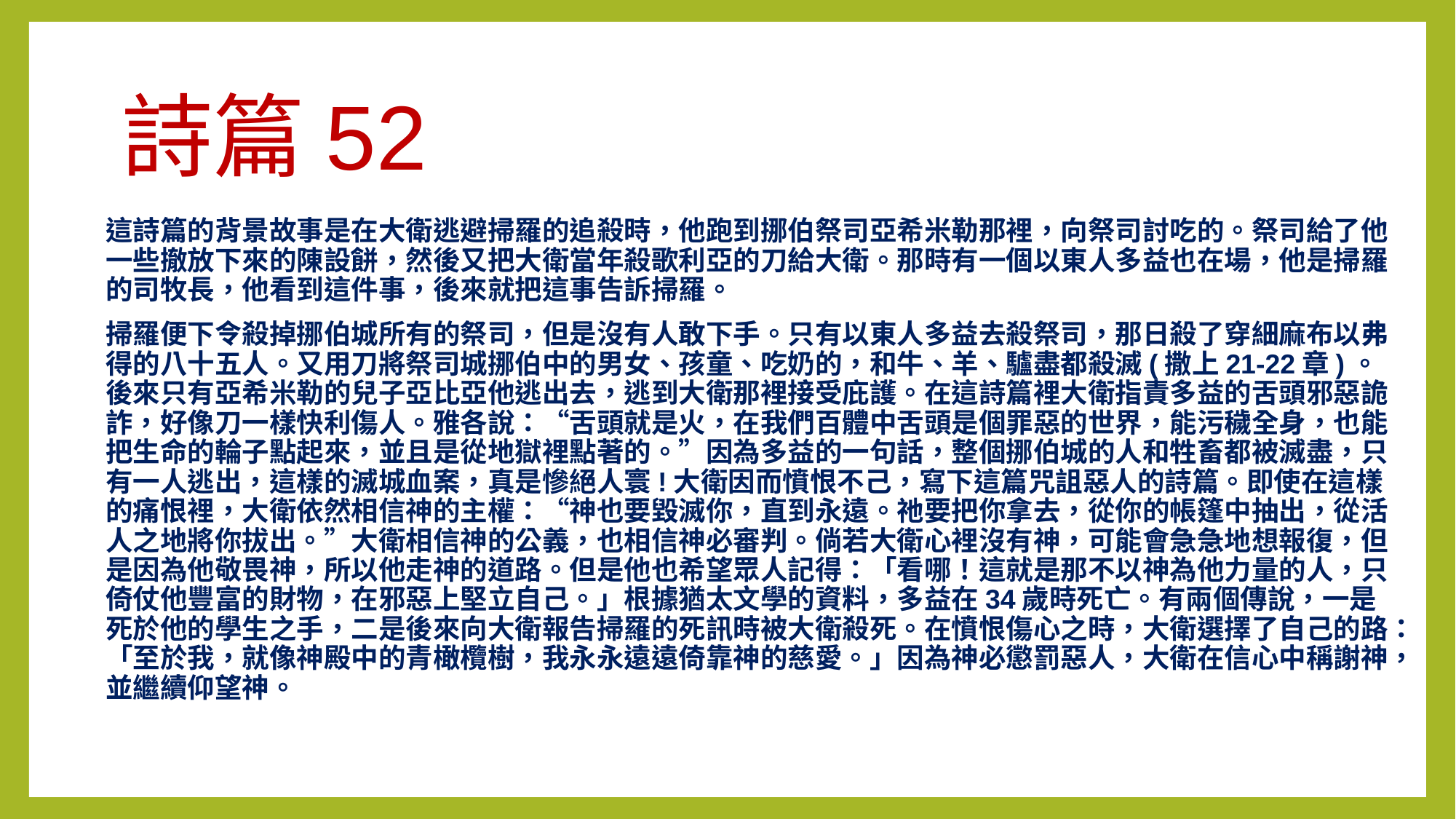

# 詩篇52
這詩篇的背景故事是在大衛逃避掃羅的追殺時，他跑到挪伯祭司亞希米勒那裡，向祭司討吃的。祭司給了他一些撤放下來的陳設餅，然後又把大衛當年殺歌利亞的刀給大衛。那時有一個以東人多益也在場，他是掃羅的司牧長，他看到這件事，後來就把這事告訴掃羅。
掃羅便下令殺掉挪伯城所有的祭司，但是沒有人敢下手。只有以東人多益去殺祭司，那日殺了穿細麻布以弗得的八十五人。又用刀將祭司城挪伯中的男女、孩童、吃奶的，和牛、羊、驢盡都殺滅(撒上21-22章)。後來只有亞希米勒的兒子亞比亞他逃出去，逃到大衛那裡接受庇護。在這詩篇裡大衛指責多益的舌頭邪惡詭詐，好像刀一樣快利傷人。雅各說：“舌頭就是火，在我們百體中舌頭是個罪惡的世界，能污穢全身，也能把生命的輪子點起來，並且是從地獄裡點著的。”因為多益的一句話，整個挪伯城的人和牲畜都被滅盡，只有一人逃出，這樣的滅城血案，真是慘絕人寰!大衛因而憤恨不己，寫下這篇咒詛惡人的詩篇。即使在這樣的痛恨裡，大衛依然相信神的主權：“神也要毀滅你，直到永遠。祂要把你拿去，從你的帳篷中抽出，從活人之地將你拔出。”大衛相信神的公義，也相信神必審判。倘若大衛心裡沒有神，可能會急急地想報復，但是因為他敬畏神，所以他走神的道路。但是他也希望眾人記得：「看哪！這就是那不以神為他力量的人，只倚仗他豐富的財物，在邪惡上堅立自己。」根據猶太文學的資料，多益在34歲時死亡。有兩個傳說，一是死於他的學生之手，二是後來向大衛報告掃羅的死訊時被大衛殺死。在憤恨傷心之時，大衛選擇了自己的路：「至於我，就像神殿中的青橄欖樹，我永永遠遠倚靠神的慈愛。」因為神必懲罰惡人，大衛在信心中稱謝神，並繼續仰望神。